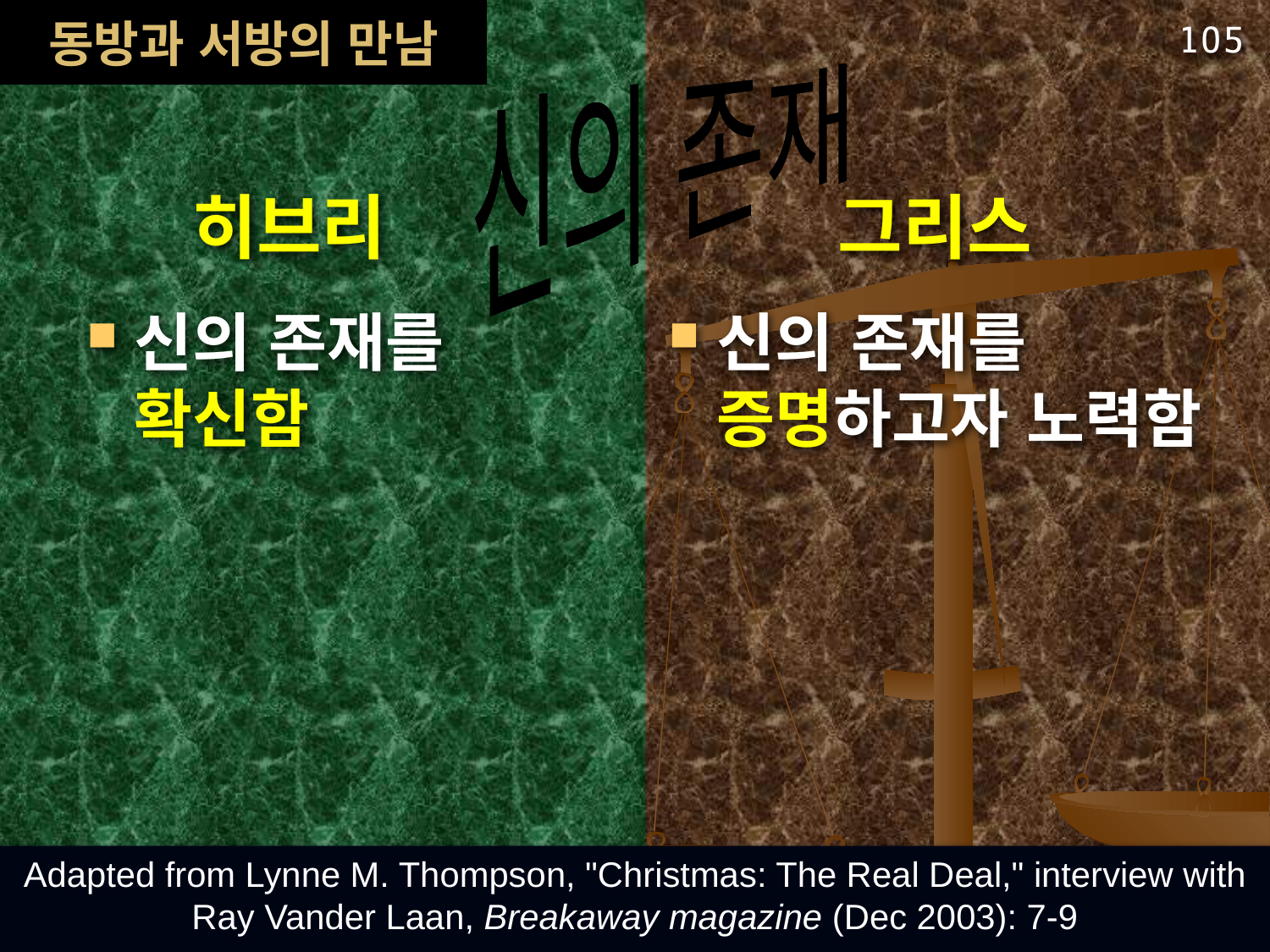

# 동방과 서방의 만남
105
신의 존재
히브리
그리스
신의 존재를
확신함
신의 존재를
증명하고자 노력함
Adapted from Lynne M. Thompson, "Christmas: The Real Deal," interview with Ray Vander Laan, Breakaway magazine (Dec 2003): 7-9